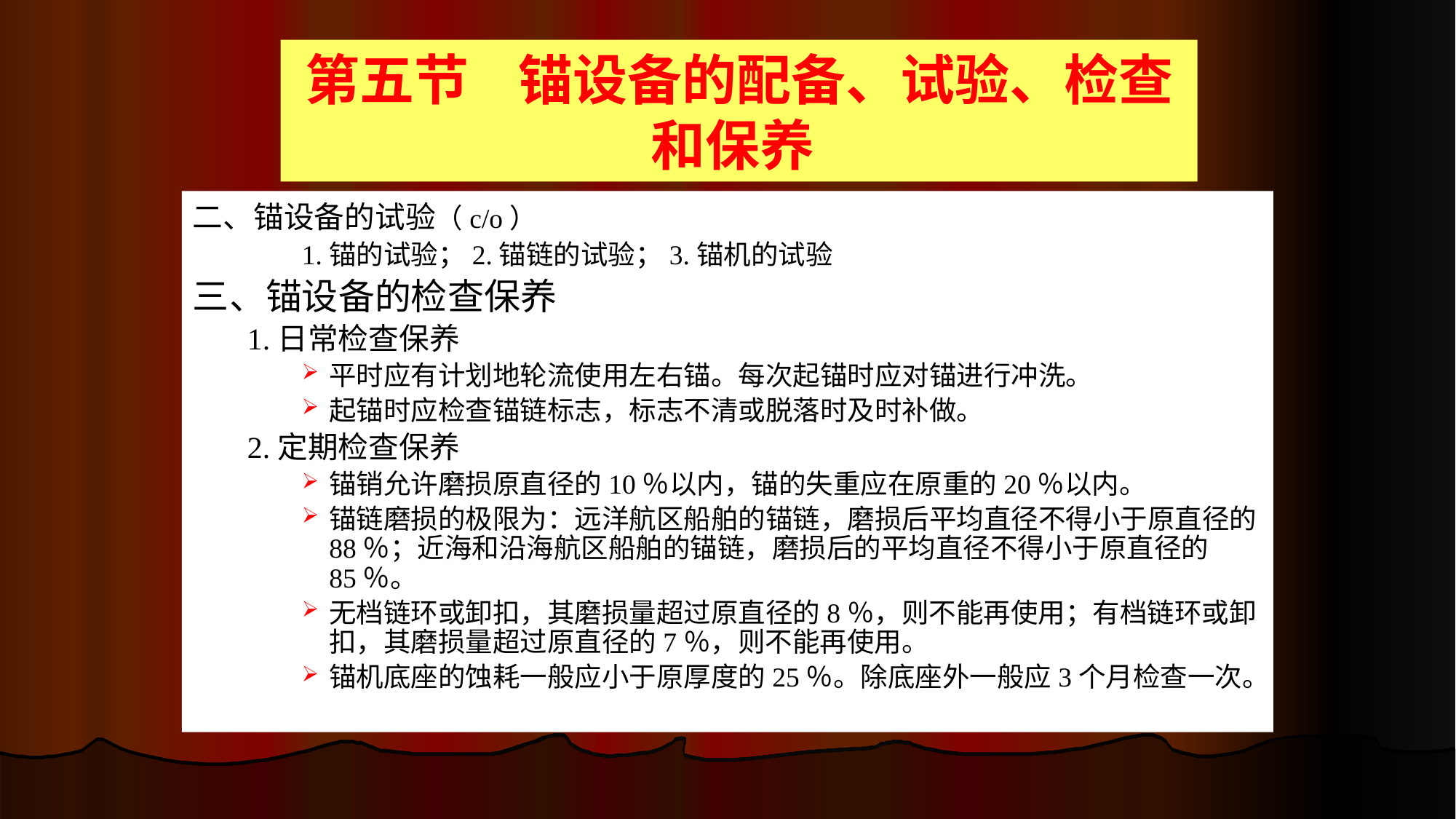

二、锚设备的试验（c/o）
1.锚的试验；2.锚链的试验；3.锚机的试验
三、锚设备的检查保养
1.日常检查保养
平时应有计划地轮流使用左右锚。每次起锚时应对锚进行冲洗。
起锚时应检查锚链标志，标志不清或脱落时及时补做。
2.定期检查保养
锚销允许磨损原直径的10％以内，锚的失重应在原重的20％以内。
锚链磨损的极限为：远洋航区船舶的锚链，磨损后平均直径不得小于原直径的88％；近海和沿海航区船舶的锚链，磨损后的平均直径不得小于原直径的85％。
无档链环或卸扣，其磨损量超过原直径的8％，则不能再使用；有档链环或卸扣，其磨损量超过原直径的7％，则不能再使用。
锚机底座的蚀耗一般应小于原厚度的25％。除底座外一般应3个月检查一次。